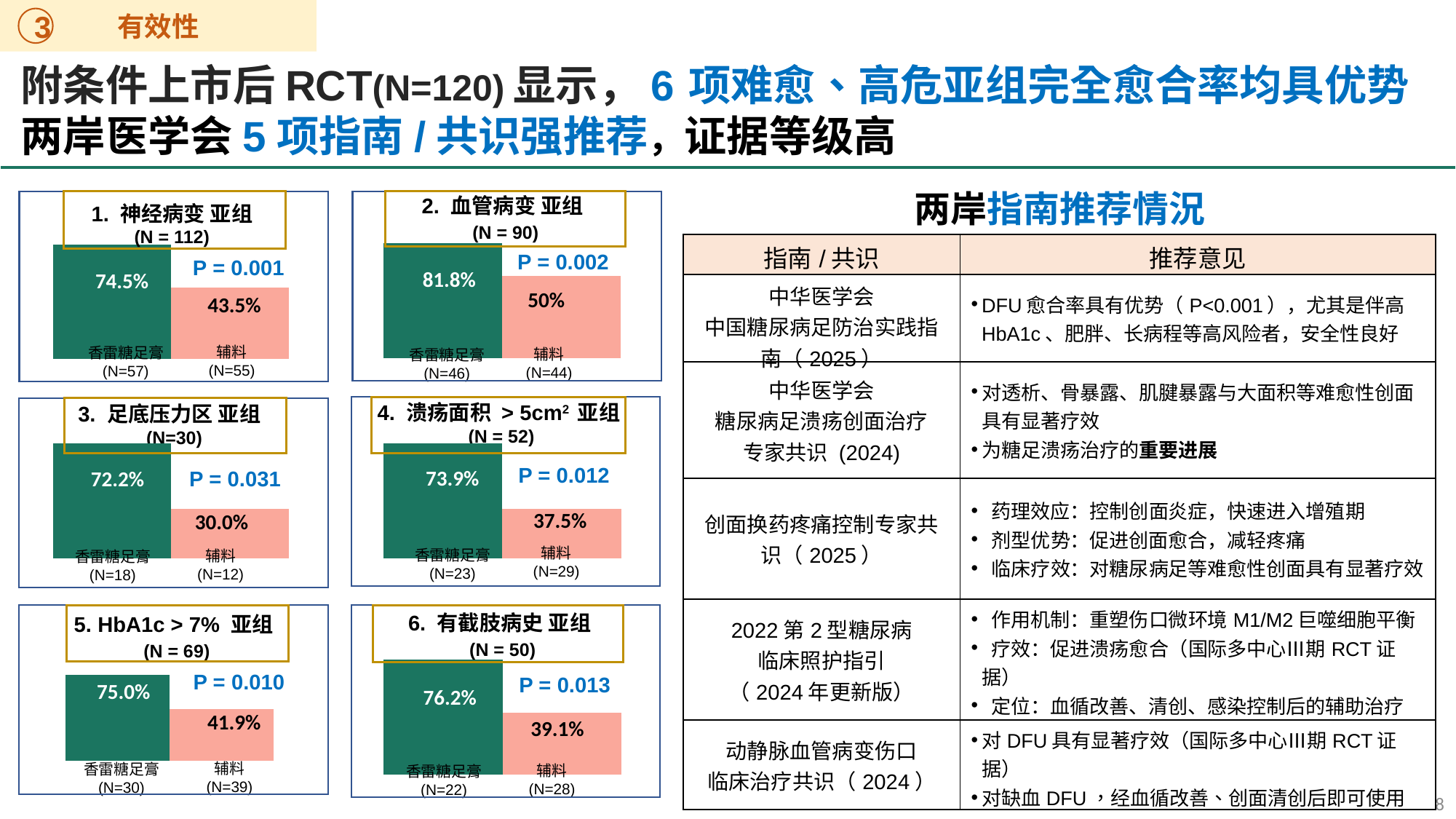

有效性
3
附条件上市后RCT(N=120)显示，6 项难愈、高危亚组完全愈合率均具优势
两岸医学会5项指南/共识强推荐，证据等级高
两岸指南推荐情況
  2. 血管病变 亚组
   (N = 90)

### Chart

| Category | 香雷糖足膏 | Aquacel |
|---|---|---|
| 愈合率 | 81.8 | 50.0 |
81.8%
50%
辅料
(N=44)
香雷糖足膏
(N=46)

1. 神经病变 亚组
(N = 112)

### Chart

| Category | 香雷糖足膏 | Aquacel |
|---|---|---|
| 愈合率 | 74.5 | 43.5 |
P = 0.001
74.5%
43.5%
辅料
(N=55)
香雷糖足膏
(N=57)
| 指南/共识 | 推荐意见 |
| --- | --- |
| 中华医学会 中国糖尿病足防治实践指南（2025） | DFU愈合率具有优势（P<0.001），尤其是伴高HbA1c、肥胖、长病程等高风险者，安全性良好 |
| 中华医学会 糖尿病足溃疡创面治疗 专家共识 (2024) | 对透析、骨暴露、肌腱暴露与大面积等难愈性创面具有显著疗效 为糖足溃疡治疗的重要进展 |
| 创面换药疼痛控制专家共识（2025） | 药理效应：控制创面炎症，快速进入增殖期 剂型优势：促进创面愈合，减轻疼痛 临床疗效：对糖尿病足等难愈性创面具有显著疗效 |
| 2022第2型糖尿病 临床照护指引 （2024年更新版） | 作用机制：重塑伤口微环境M1/M2巨噬细胞平衡 疗效：促进溃疡愈合（国际多中心Ⅲ期RCT证据） 定位：血循改善、清创、感染控制后的辅助治疗 |
| 动静脉血管病变伤口 临床治疗共识（2024） | 对DFU具有显著疗效（国际多中心Ⅲ期RCT证据） 对缺血DFU，经血循改善、创面清创后即可使用 |
P = 0.002

4. 溃疡面积 > 5cm2 亚组
(N = 52)

### Chart

| Category | 香雷糖足膏 | Aquacel |
|---|---|---|
| 愈合率 | 72.2 | 30.0 |
P = 0.012
73.9%
37.5%
辅料
(N=29)
香雷糖足膏
(N=23)

3. 足底压力区 亚组
(N=30)

### Chart

| Category | 香雷糖足膏 | Aquacel |
|---|---|---|
| 愈合率 | 72.2 | 30.0 |
72.2%
30.0%
辅料
(N=12)
香雷糖足膏
(N=18)

P = 0.031
6. 有截肢病史 亚组
 (N = 50)

### Chart

| Category | 香雷糖足膏 | Aquacel |
|---|---|---|
| 愈合率 | 70.8 | 37.5 |
P = 0.013
76.2%
39.1%
辅料
(N=28)
香雷糖足膏
(N=22)

5. HbA1c > 7% 亚组
 (N = 69)

### Chart

| Category | 香雷糖足膏 | Aquacel |
|---|---|---|
| 愈合率 | 75.0 | 41.9 |
P = 0.010
75.0%
41.9%
辅料
(N=39)
香雷糖足膏
(N=30)
8